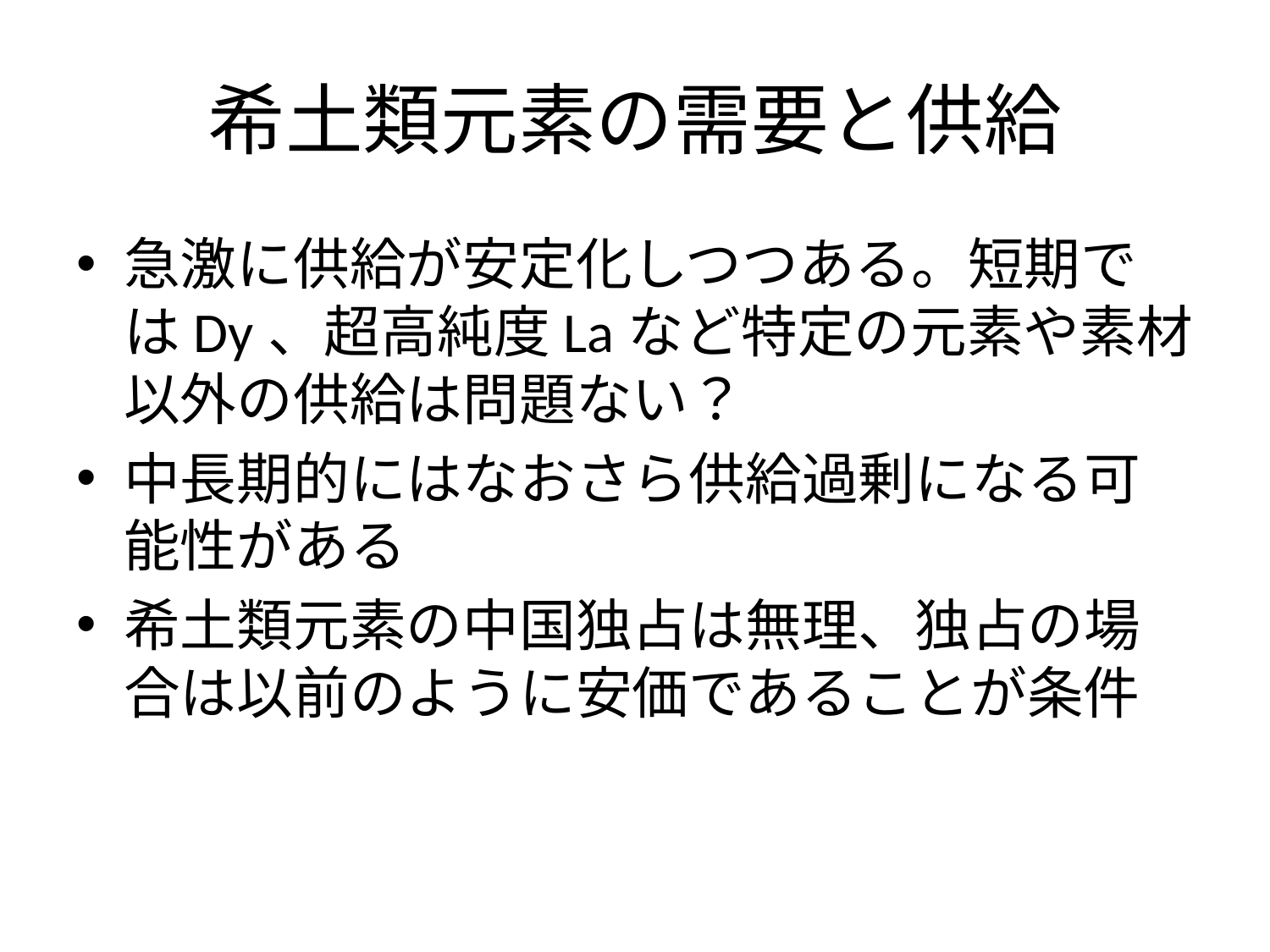

# 希土類元素の需要と供給
急激に供給が安定化しつつある。短期ではDy、超高純度Laなど特定の元素や素材以外の供給は問題ない？
中長期的にはなおさら供給過剰になる可能性がある
希土類元素の中国独占は無理、独占の場合は以前のように安価であることが条件